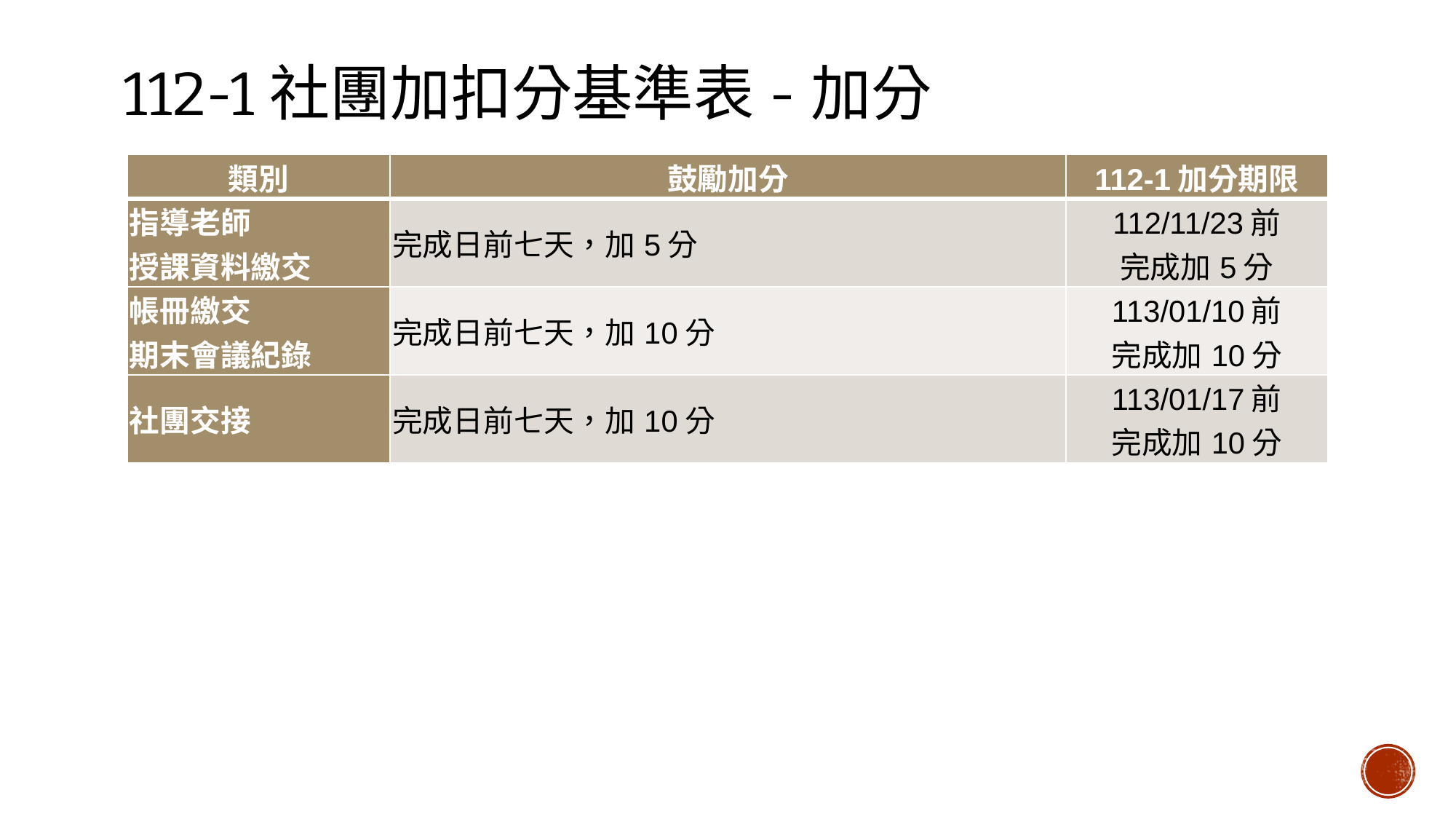

# 112-1社團加扣分基準表-加分
| 類別 | 鼓勵加分 | 112-1加分期限 |
| --- | --- | --- |
| 指導老師 授課資料繳交 | 完成日前七天，加5分 | 112/11/23前 完成加5分 |
| 帳冊繳交 期末會議紀錄 | 完成日前七天，加10分 | 113/01/10前 完成加10分 |
| 社團交接 | 完成日前七天，加10分 | 113/01/17前 完成加10分 |